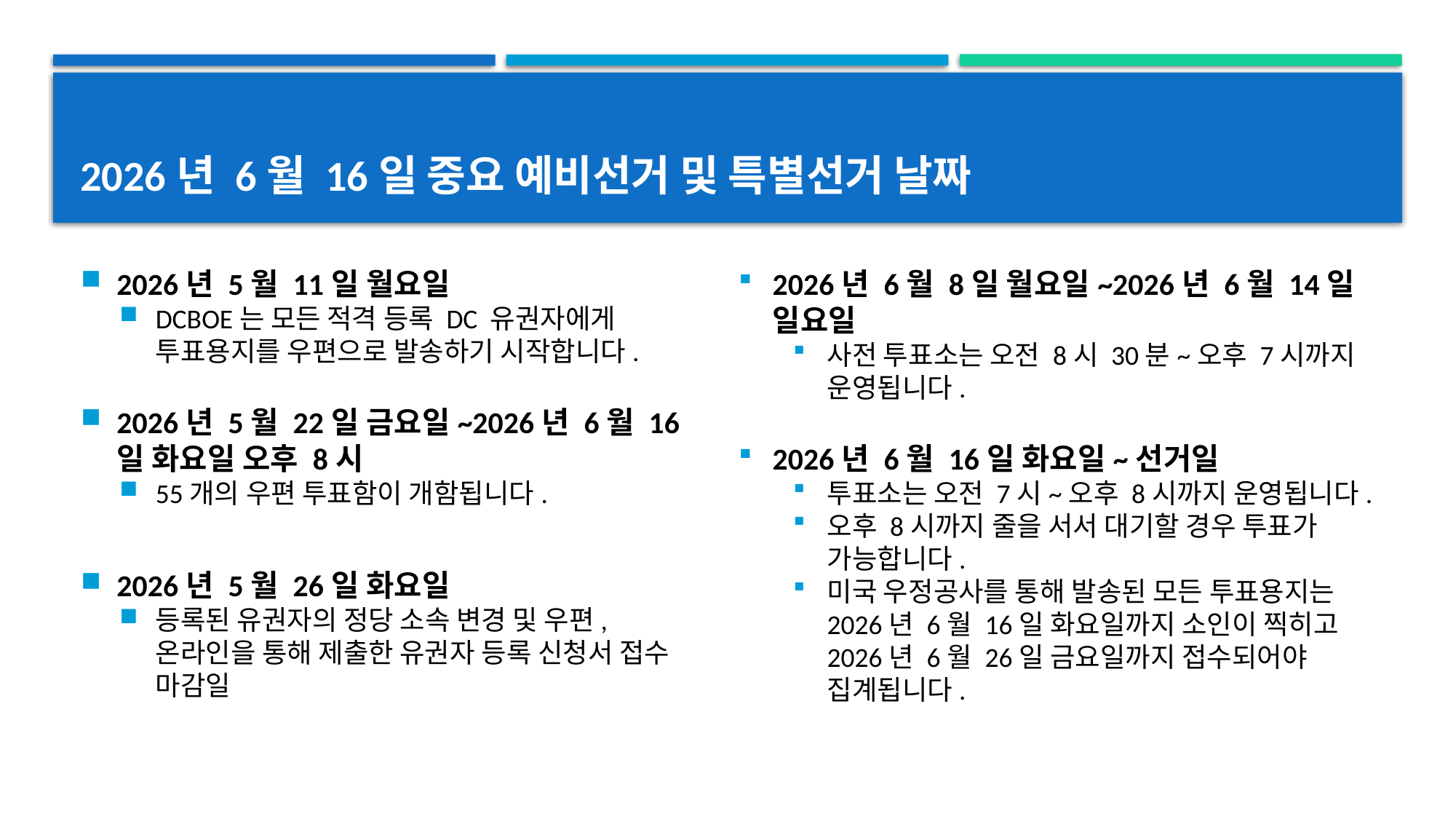

# 2026년 6월 16일 중요 예비선거 및 특별선거 날짜
2026년 5월 11일 월요일
DCBOE는 모든 적격 등록 DC 유권자에게 투표용지를 우편으로 발송하기 시작합니다.

2026년 5월 22일 금요일~2026년 6월 16일 화요일 오후 8시
55개의 우편 투표함이 개함됩니다.

2026년 5월 26일 화요일
등록된 유권자의 정당 소속 변경 및 우편, 온라인을 통해 제출한 유권자 등록 신청서 접수 마감일
2026년 6월 8일 월요일~2026년 6월 14일 일요일
사전 투표소는 오전 8시 30분~오후 7시까지 운영됩니다.

2026년 6월 16일 화요일~선거일
투표소는 오전 7시~오후 8시까지 운영됩니다.
오후 8시까지 줄을 서서 대기할 경우 투표가 가능합니다.
미국 우정공사를 통해 발송된 모든 투표용지는 2026년 6월 16일 화요일까지 소인이 찍히고 2026년 6월 26일 금요일까지 접수되어야 집계됩니다.